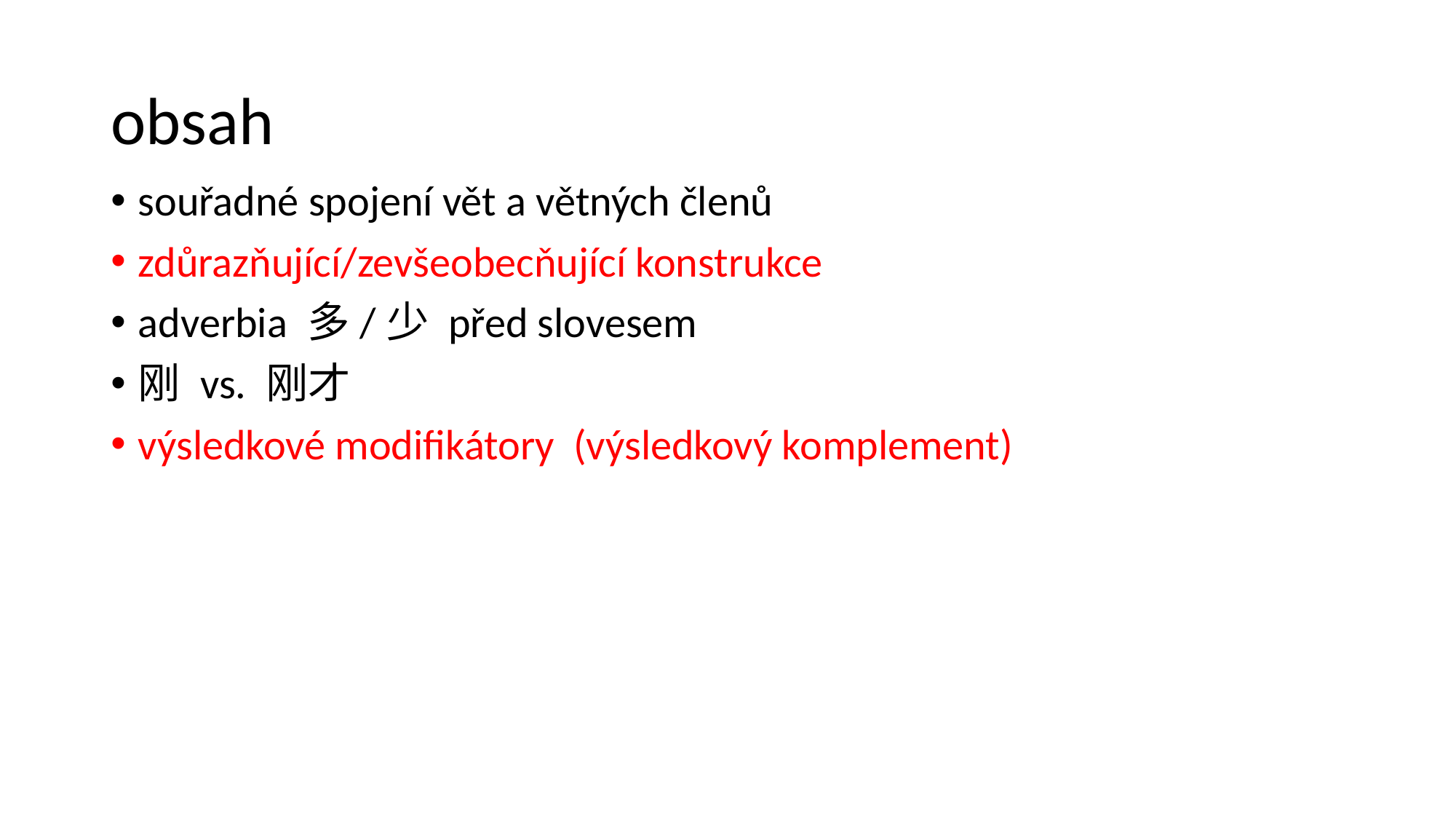

# obsah
souřadné spojení vět a větných členů
zdůrazňující/zevšeobecňující konstrukce
adverbia 多/少 před slovesem
刚 vs. 刚才
výsledkové modifikátory  (výsledkový komplement)